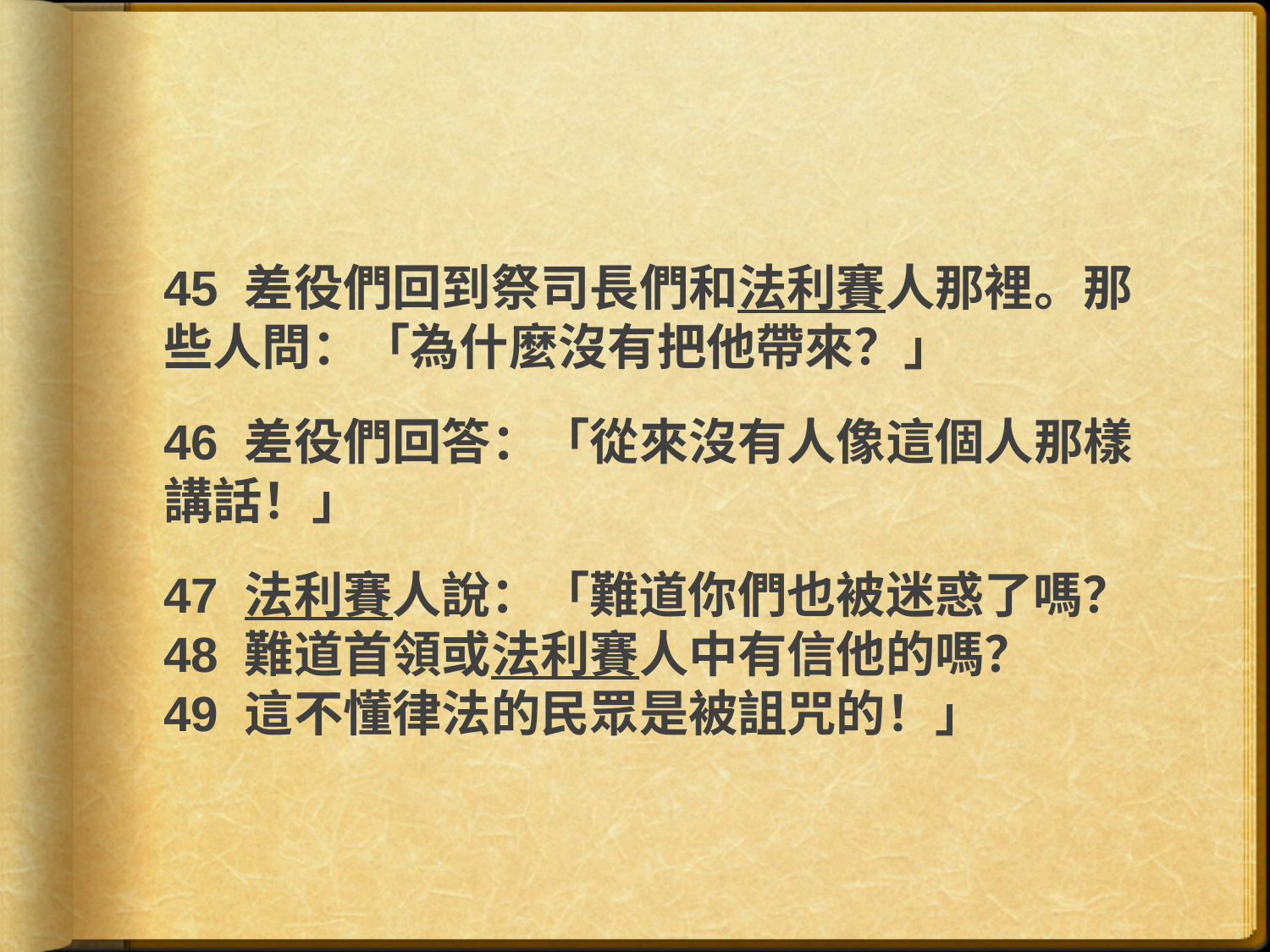

#
45 差役們回到祭司長們和法利賽人那裡。那些人問：「為什麼沒有把他帶來？」
46 差役們回答：「從來沒有人像這個人那樣講話！」
47 法利賽人說：「難道你們也被迷惑了嗎？ 48 難道首領或法利賽人中有信他的嗎？ 49 這不懂律法的民眾是被詛咒的！」